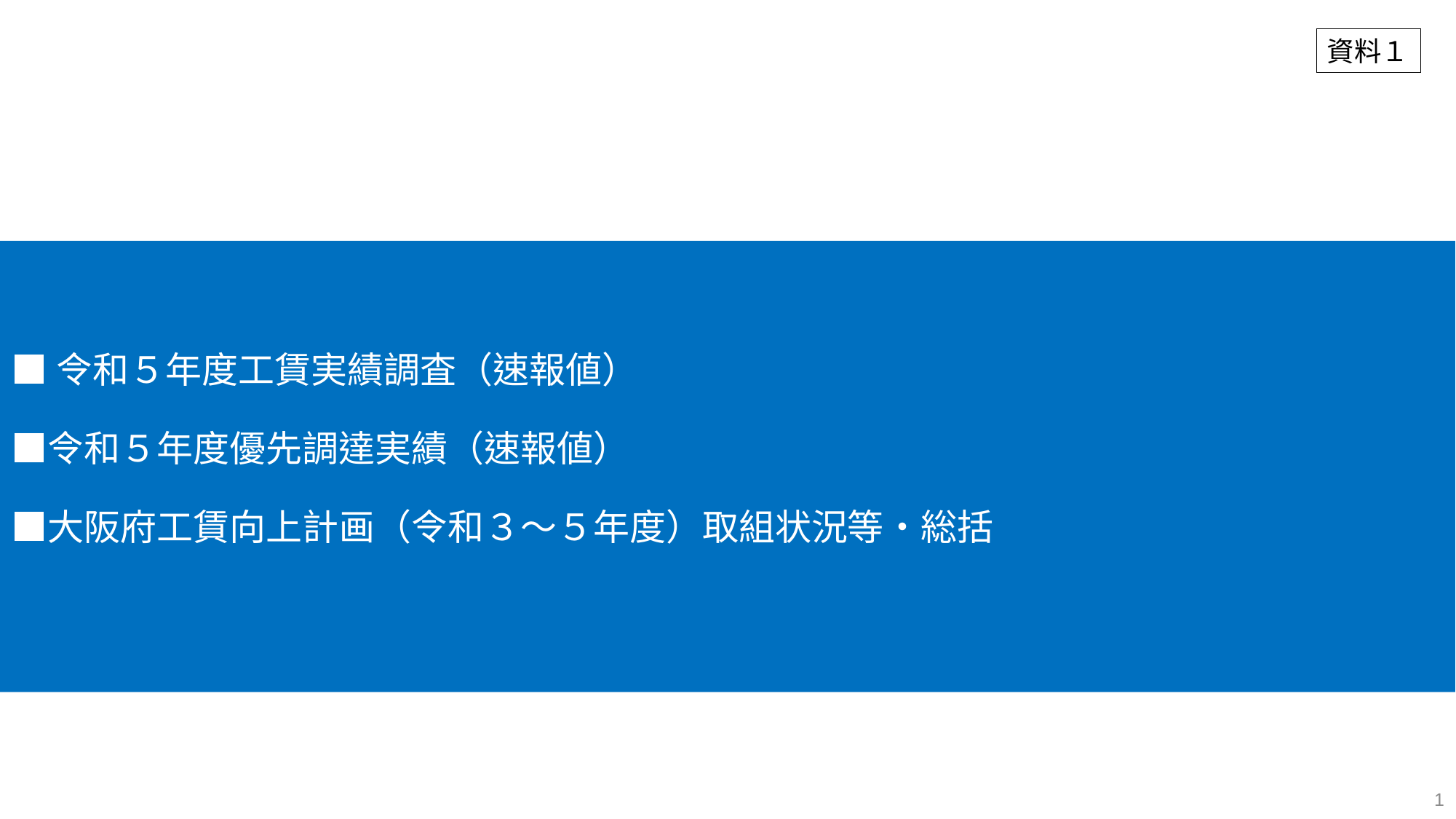

資料１

# ■令和５年度工賃実績調査（速報値） ■令和５年度優先調達実績（速報値） ■大阪府工賃向上計画（令和３～５年度）取組状況等・総括
1